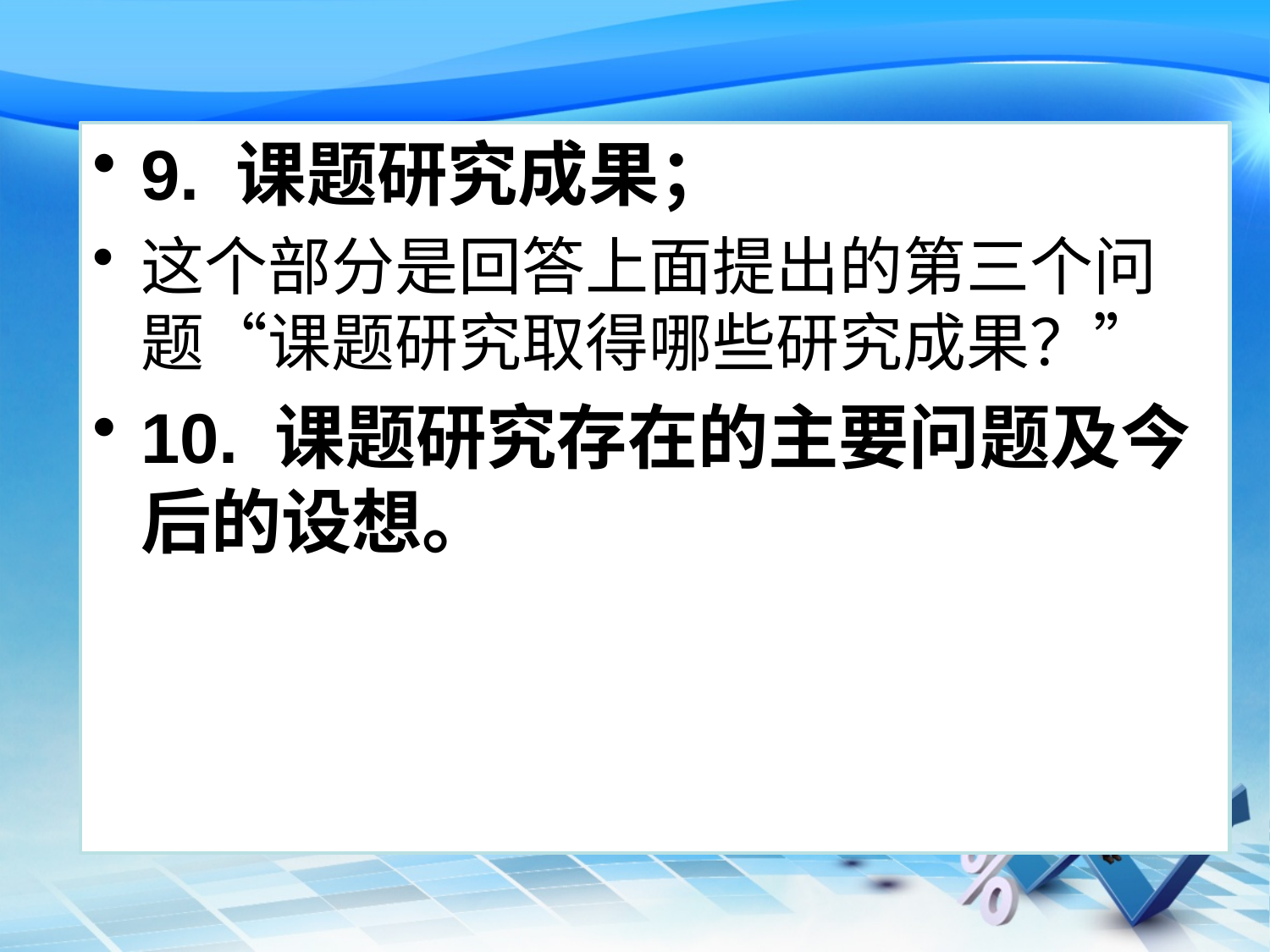

9. 课题研究成果；
这个部分是回答上面提出的第三个问题“课题研究取得哪些研究成果？”
10. 课题研究存在的主要问题及今后的设想。
23